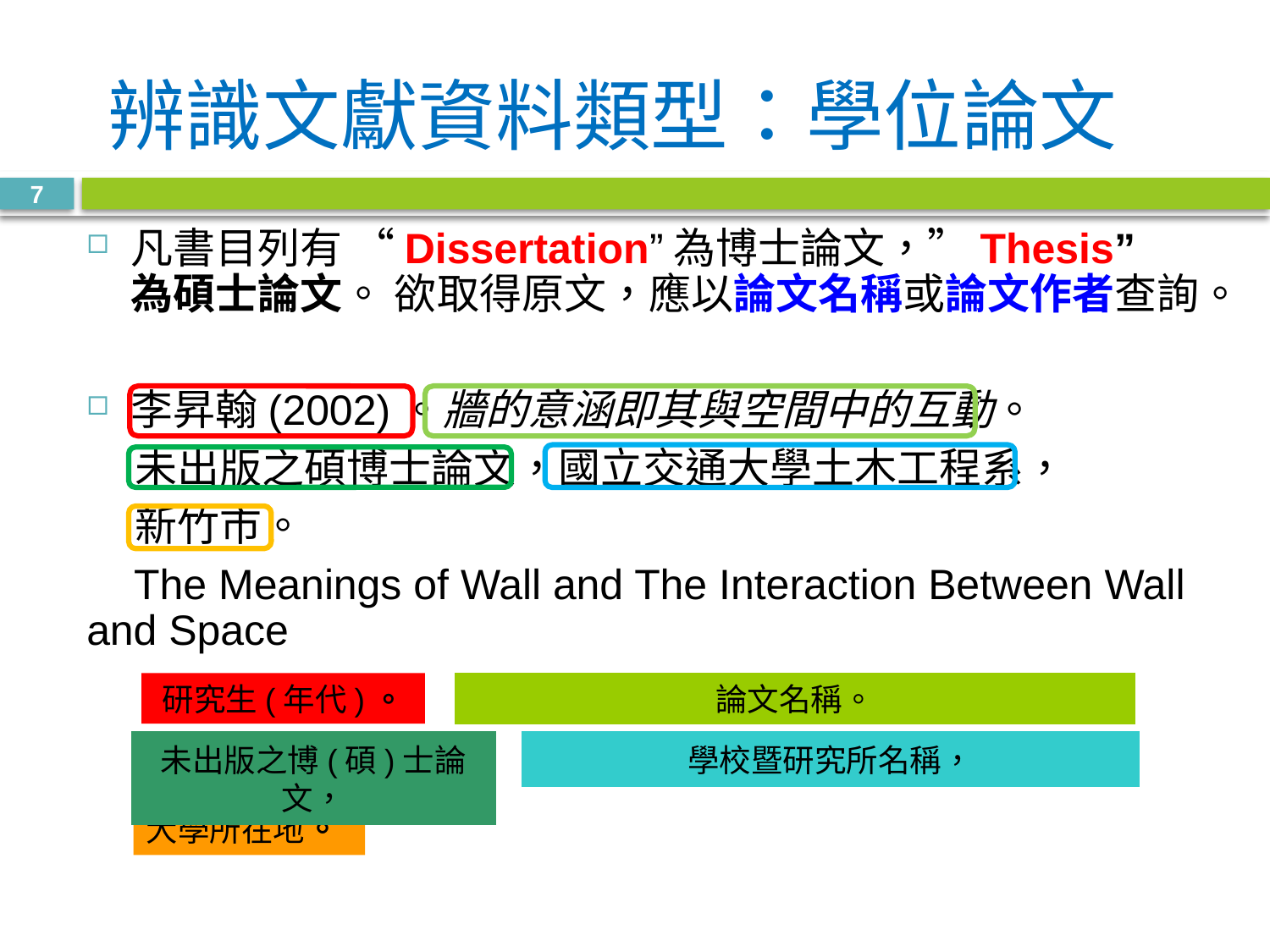

辨識文獻資料類型：學位論文
7
凡書目列有 “Dissertation”為博士論文，”Thesis”    為碩士論文。 欲取得原文，應以論文名稱或論文作者查詢。

李昇翰(2002)。牆的意涵即其與空間中的互動。
    未出版之碩博士論文，國立交通大學土木工程系，
    新竹市。
    The Meanings of Wall and The Interaction Between Wall and Space

研究生(年代)。
論文名稱。
未出版之博(碩)士論文，
學校暨研究所名稱，
大學所在地。